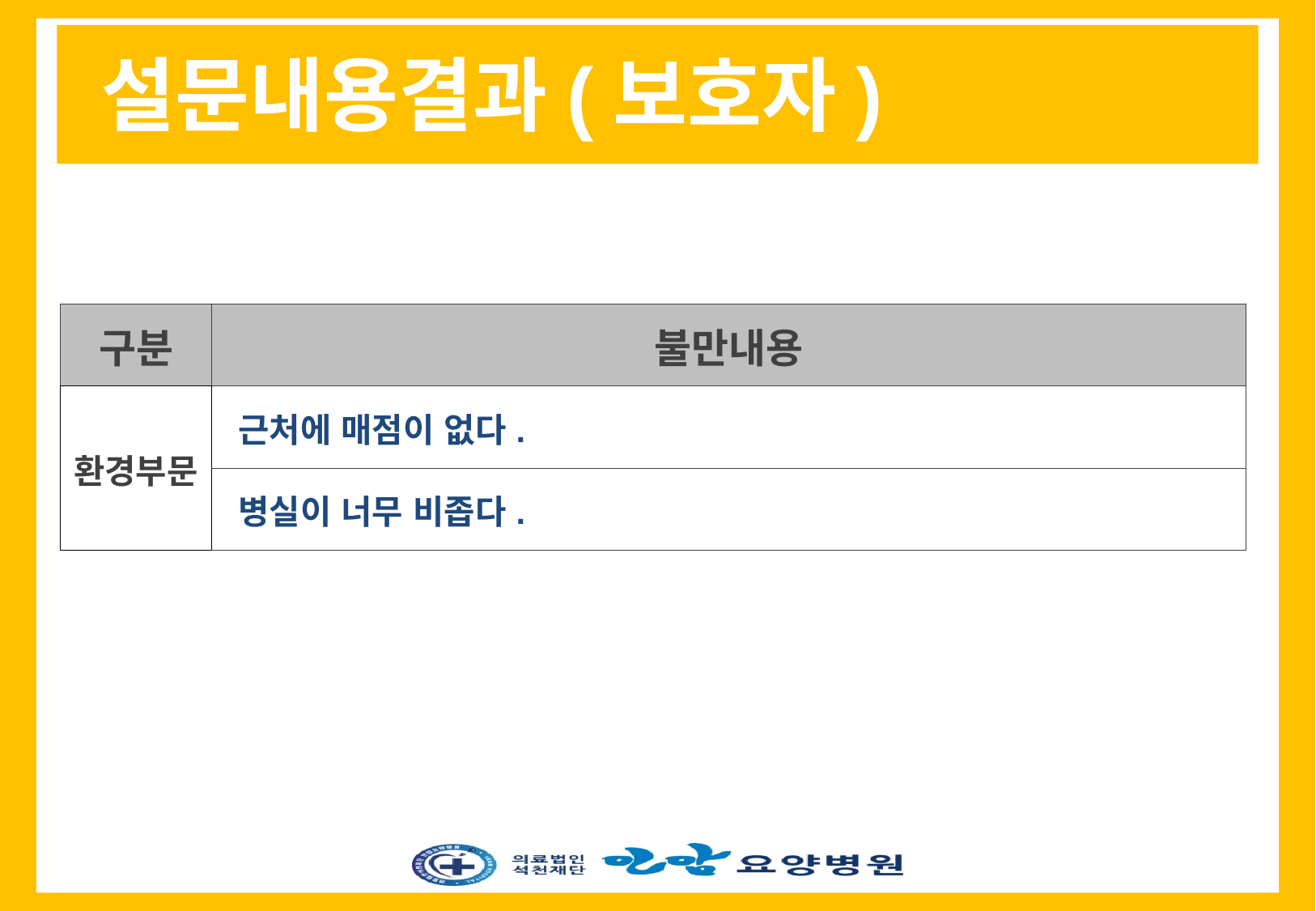

설문내용결과(보호자)

| 구분 | 불만내용 |
| --- | --- |
| 환경부문 | 근처에 매점이 없다. |
|  | 병실이 너무 비좁다. |